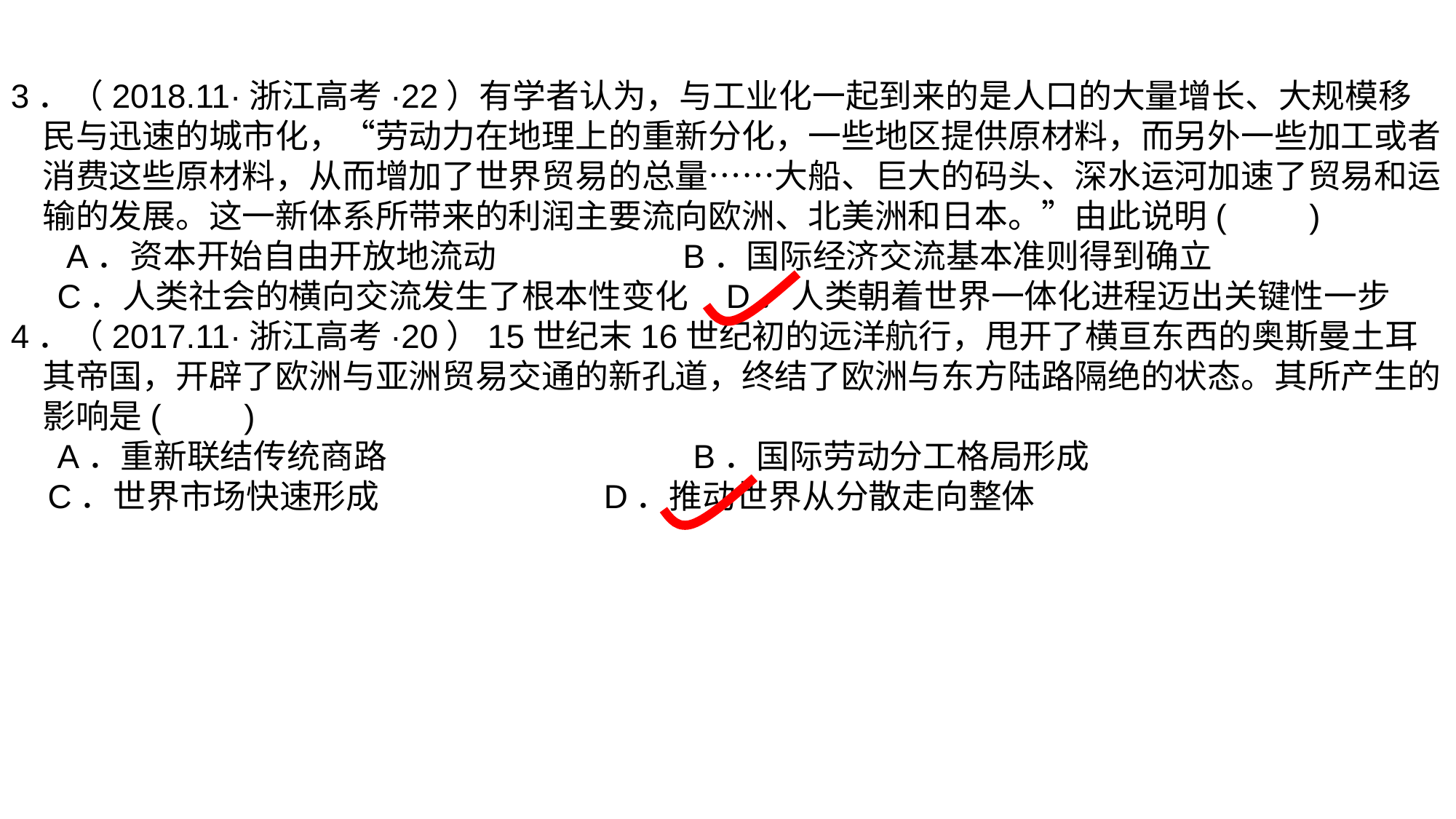

3．（2018.11·浙江高考·22）有学者认为，与工业化一起到来的是人口的大量增长、大规模移民与迅速的城市化，“劳动力在地理上的重新分化，一些地区提供原材料，而另外一些加工或者消费这些原材料，从而增加了世界贸易的总量……大船、巨大的码头、深水运河加速了贸易和运输的发展。这一新体系所带来的利润主要流向欧洲、北美洲和日本。”由此说明(　　)
      A．资本开始自由开放地流动                        B．国际经济交流基本准则得到确立
     C．人类社会的横向交流发生了根本性变化    D．人类朝着世界一体化进程迈出关键性一步
4．（2017.11·浙江高考·20）15世纪末16世纪初的远洋航行，甩开了横亘东西的奥斯曼土耳其帝国，开辟了欧洲与亚洲贸易交通的新孔道，终结了欧洲与东方陆路隔绝的状态。其所产生的影响是(　　)
     A．重新联结传统商路              	             B．国际劳动分工格局形成
    C．世界市场快速形成            		 D．推动世界从分散走向整体